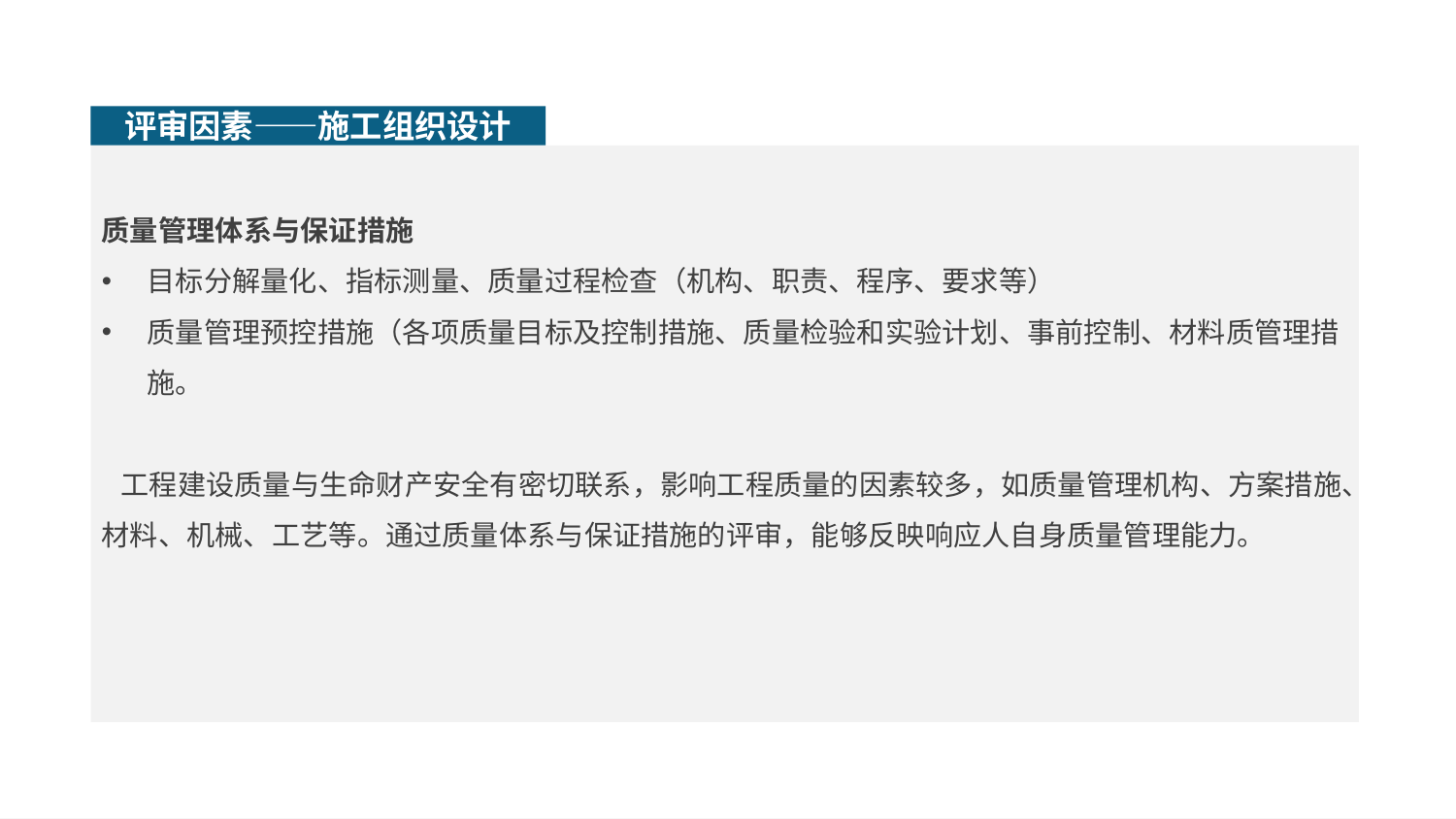

评审因素——施工组织设计

质量管理体系与保证措施
目标分解量化、指标测量、质量过程检查（机构、职责、程序、要求等）
质量管理预控措施（各项质量目标及控制措施、质量检验和实验计划、事前控制、材料质管理措施。

  工程建设质量与生命财产安全有密切联系，影响工程质量的因素较多，如质量管理机构、方案措施、材料、机械、工艺等。通过质量体系与保证措施的评审，能够反映响应人自身质量管理能力。